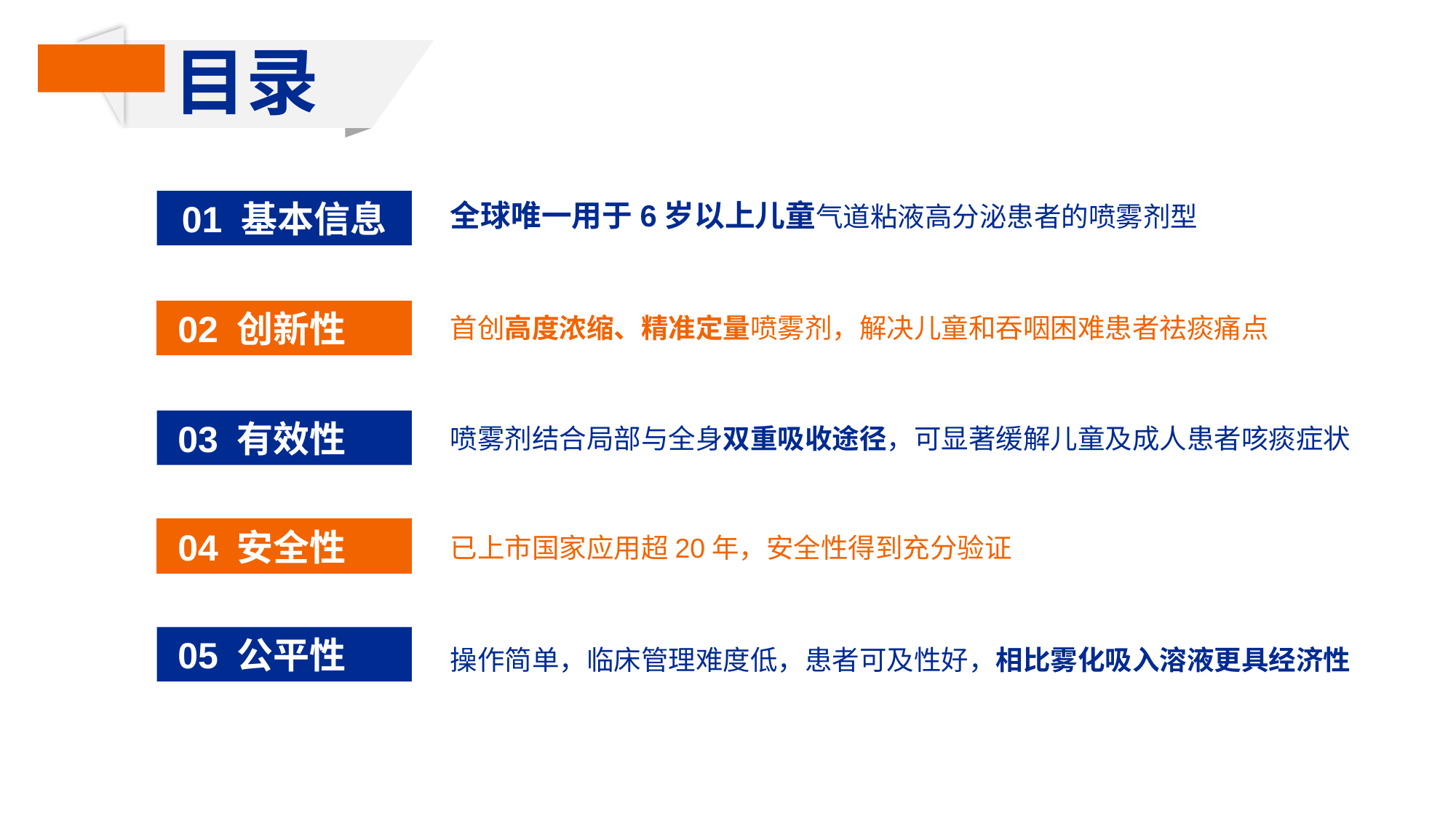

目录

01 基本信息
全球唯一用于6岁以上儿童气道粘液高分泌患者的喷雾剂型
 02 创新性
首创高度浓缩、精准定量喷雾剂，解决儿童和吞咽困难患者祛痰痛点
 有效性
 03 有效性
喷雾剂结合局部与全身双重吸收途径，可显著缓解儿童及成人患者咳痰症状

 04 安全性
已上市国家应用超20年，安全性得到充分验证
 05 公平性
操作简单，临床管理难度低，患者可及性好，相比雾化吸入溶液更具经济性